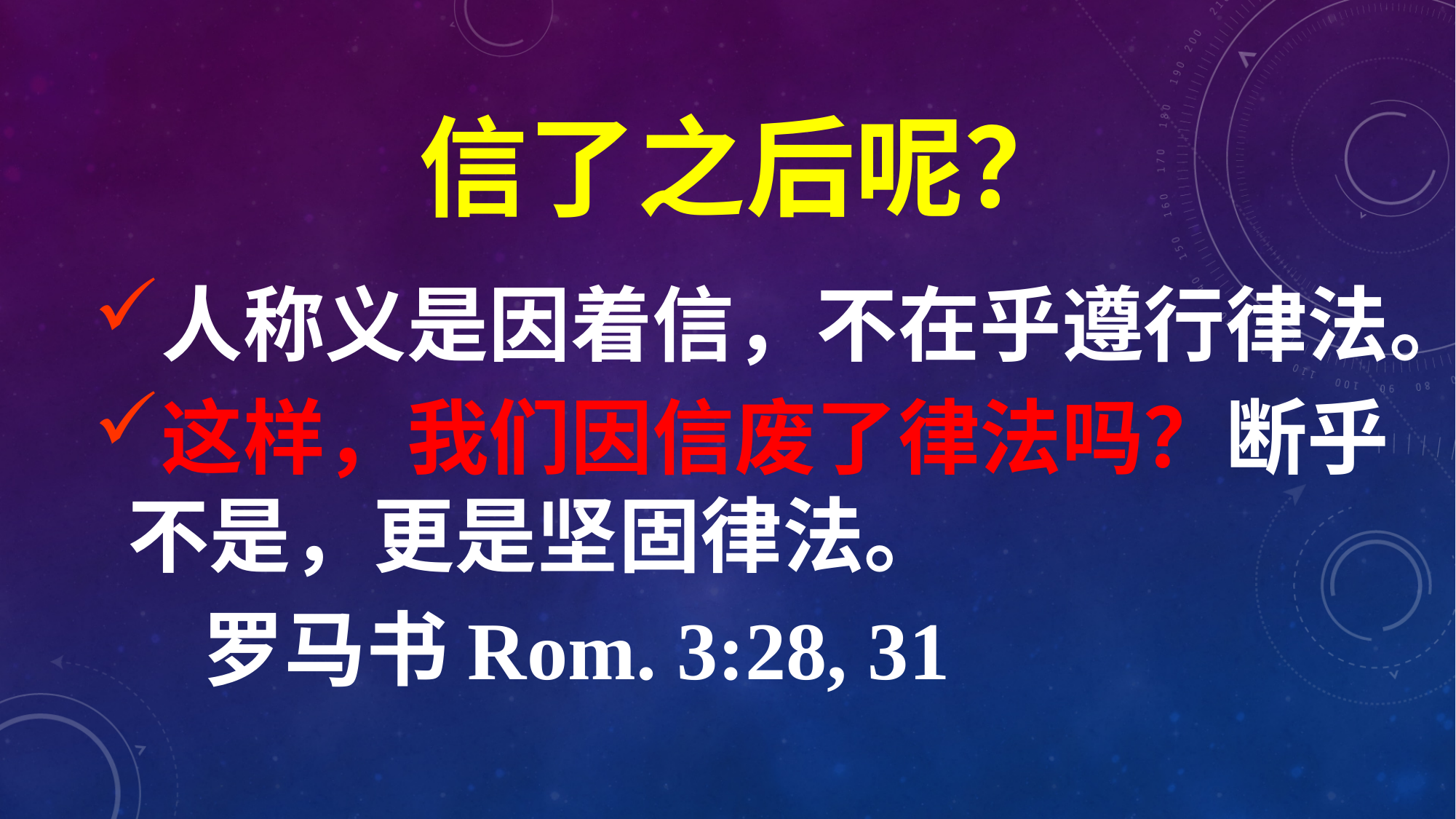

# 信了之后呢？
人称义是因着信，不在乎遵行律法。
这样，我们因信废了律法吗？断乎不是，更是坚固律法。
	罗马书Rom. 3:28, 31